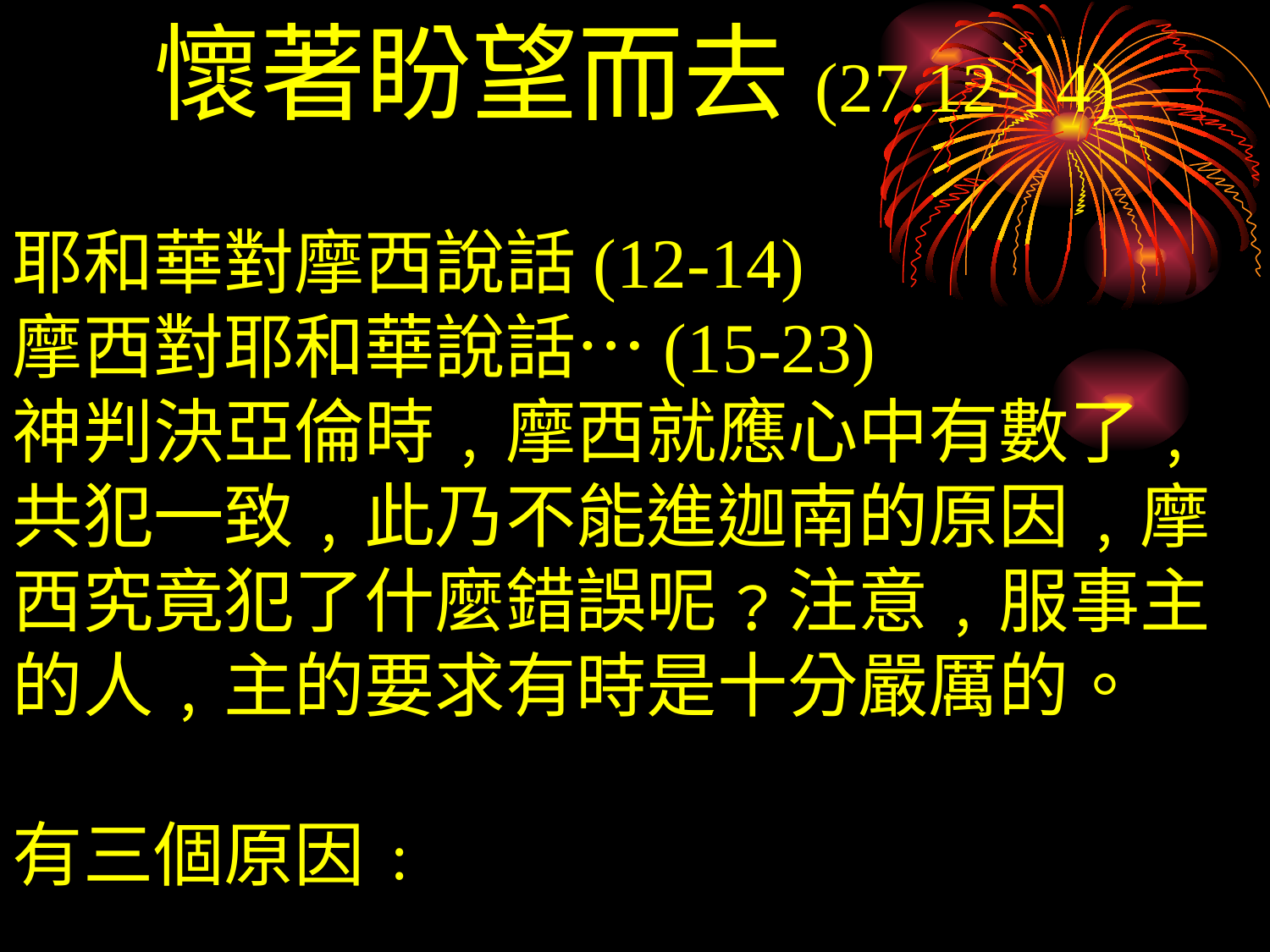

懷著盼望而去(27.12-14)

耶和華對摩西說話(12-14)
摩西對耶和華說話…(15-23)
神判決亞倫時﹐摩西就應心中有數了﹐共犯一致﹐此乃不能進迦南的原因﹐摩西究竟犯了什麼錯誤呢﹖注意﹐服事主的人﹐主的要求有時是十分嚴厲的。

有三個原因﹕